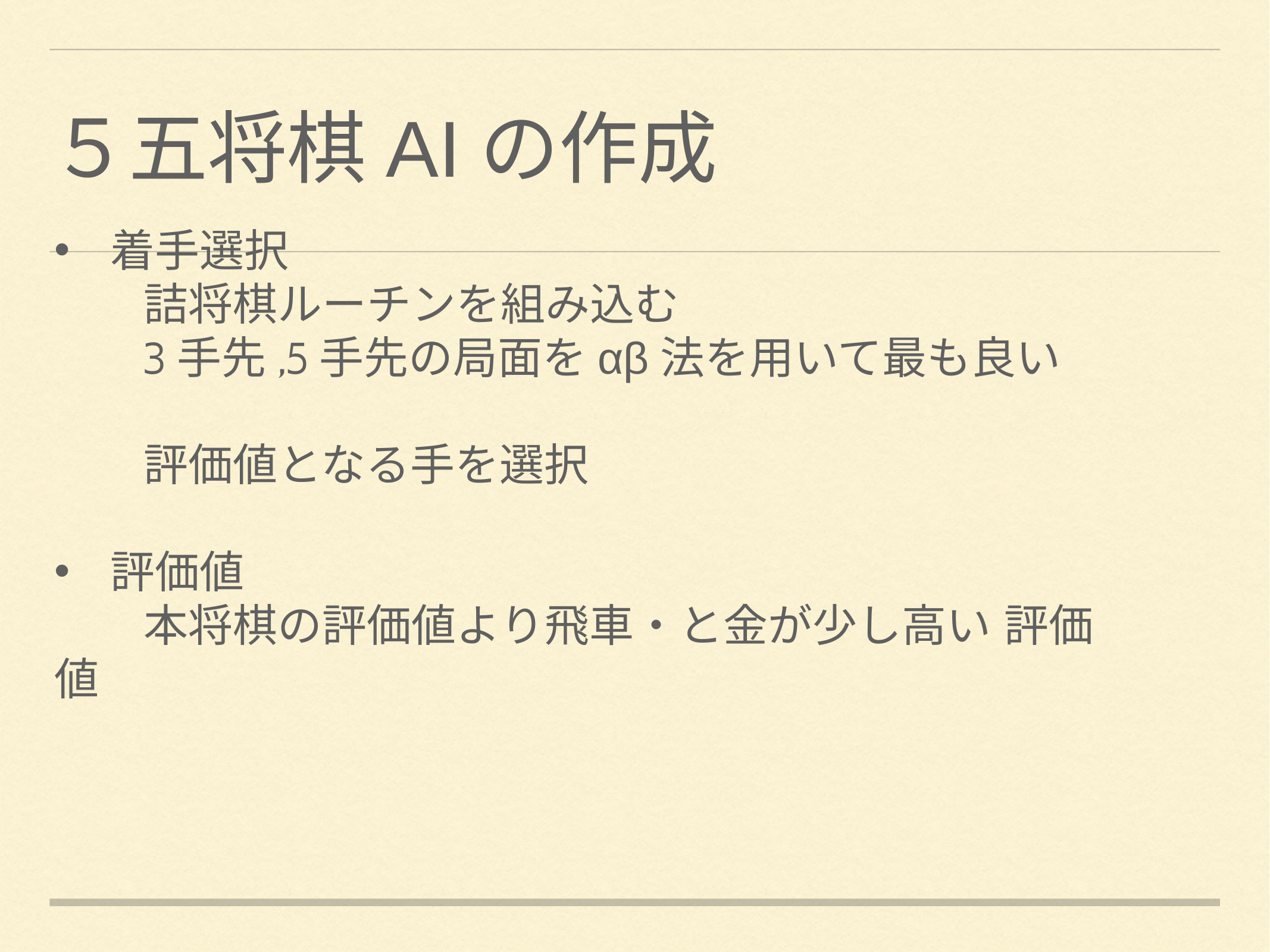

# ５五将棋AIの作成
着手選択
	詰将棋ルーチンを組み込む
	3手先,5手先の局面をαβ法を用いて最も良い
	評価値となる手を選択

評価値
	本将棋の評価値より飛車・と金が少し高い 評価値